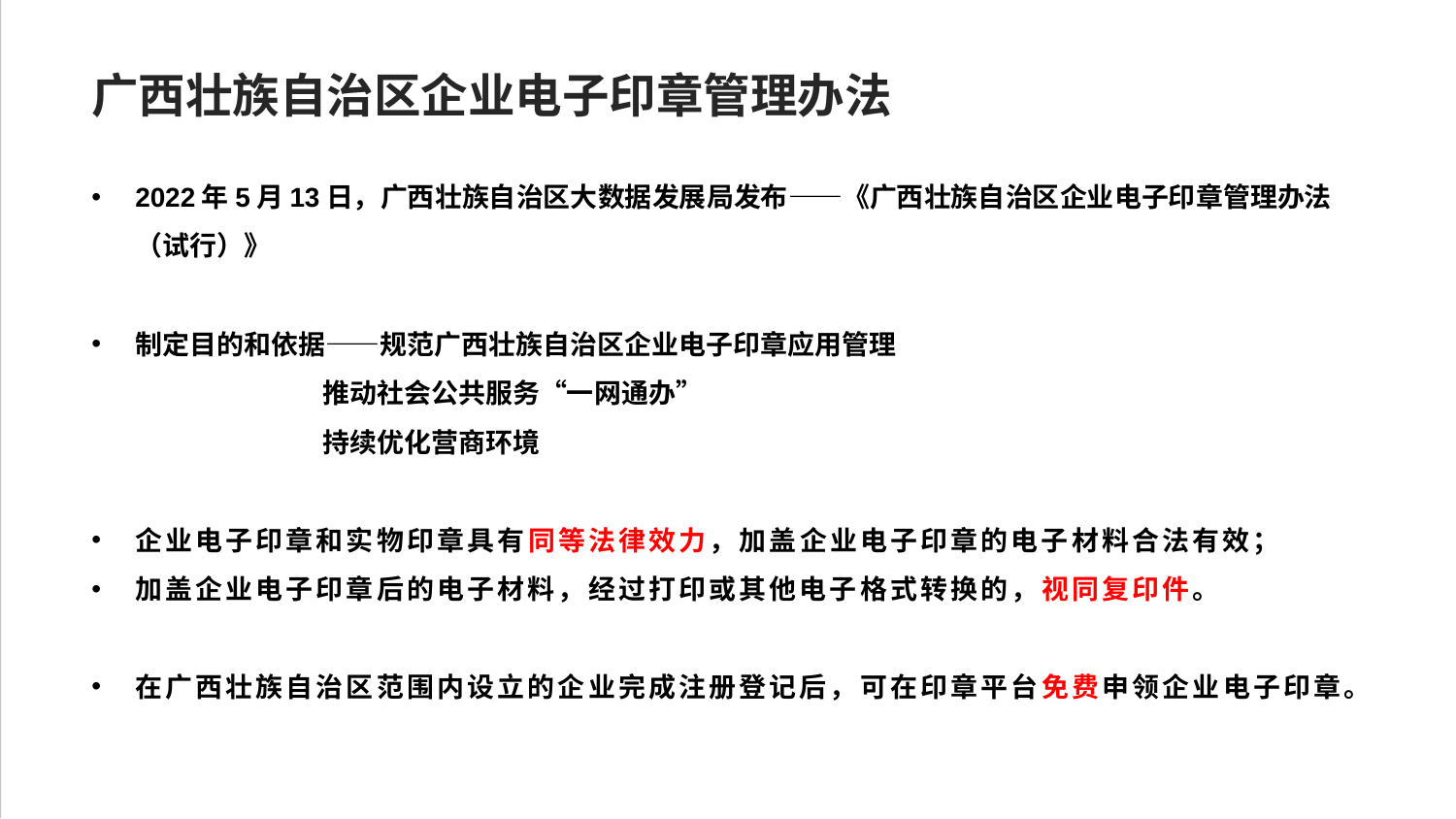

# 广西壮族自治区企业电子印章管理办法
2022年5月13日，广西壮族自治区大数据发展局发布——《广西壮族自治区企业电子印章管理办法（试行）》

制定目的和依据——规范广西壮族自治区企业电子印章应用管理
                                     推动社会公共服务“一网通办”
                                     持续优化营商环境

企业电子印章和实物印章具有同等法律效力，加盖企业电子印章的电子材料合法有效；
加盖企业电子印章后的电子材料，经过打印或其他电子格式转换的，视同复印件。

在广西壮族自治区范围内设立的企业完成注册登记后，可在印章平台免费申领企业电子印章。